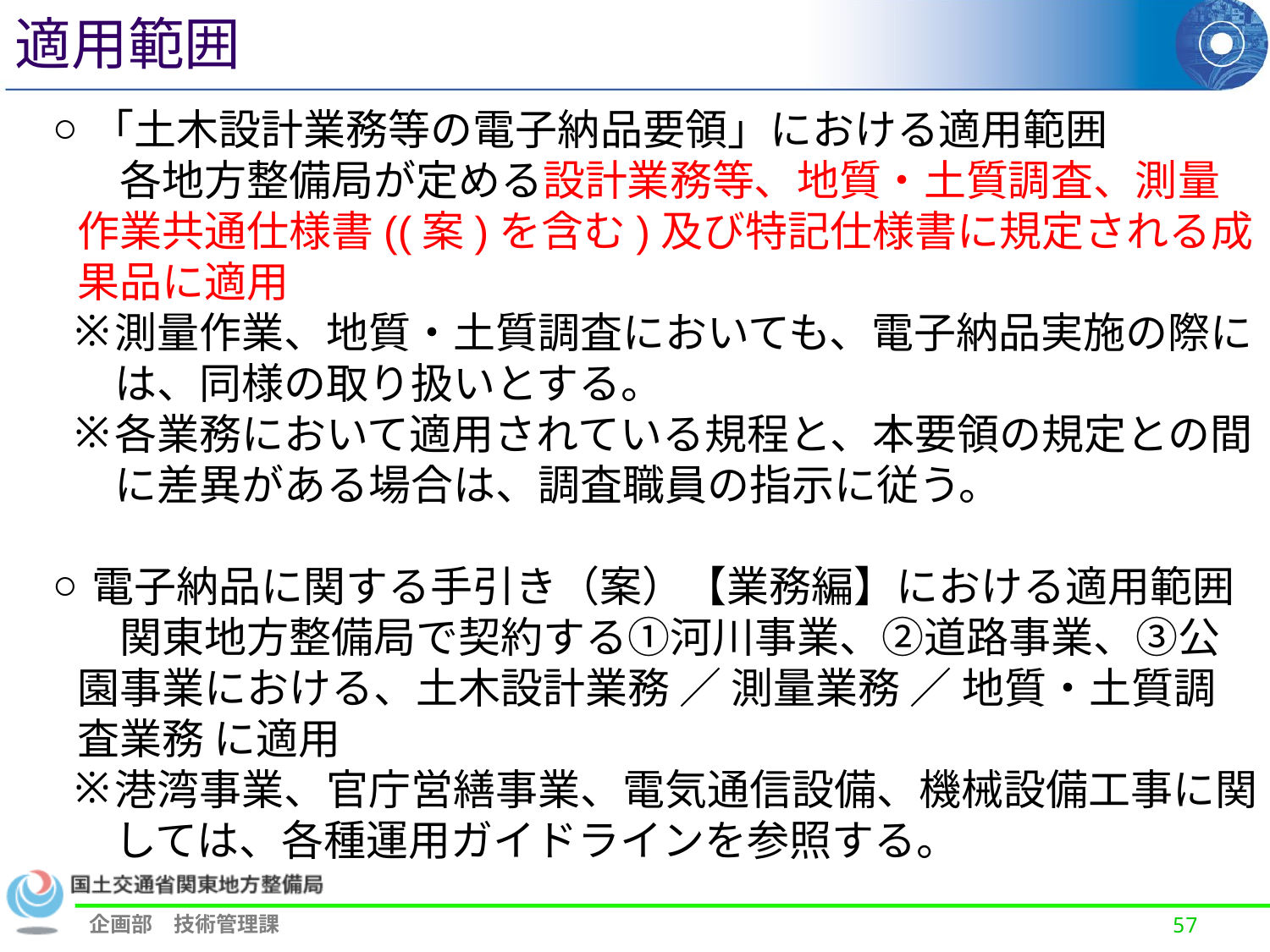

適用範囲
「土木設計業務等の電子納品要領」における適用範囲
　各地方整備局が定める設計業務等、地質・土質調査、測量作業共通仕様書((案)を含む)及び特記仕様書に規定される成果品に適用
測量作業、地質・土質調査においても、電子納品実施の際には、同様の取り扱いとする。
各業務において適用されている規程と、本要領の規定との間に差異がある場合は、調査職員の指示に従う。

電子納品に関する手引き（案）【業務編】における適用範囲
　関東地方整備局で契約する①河川事業、②道路事業、③公園事業における、土木設計業務 ／ 測量業務 ／ 地質・土質調査業務 に適用
港湾事業、官庁営繕事業、電気通信設備、機械設備工事に関しては、各種運用ガイドラインを参照する。